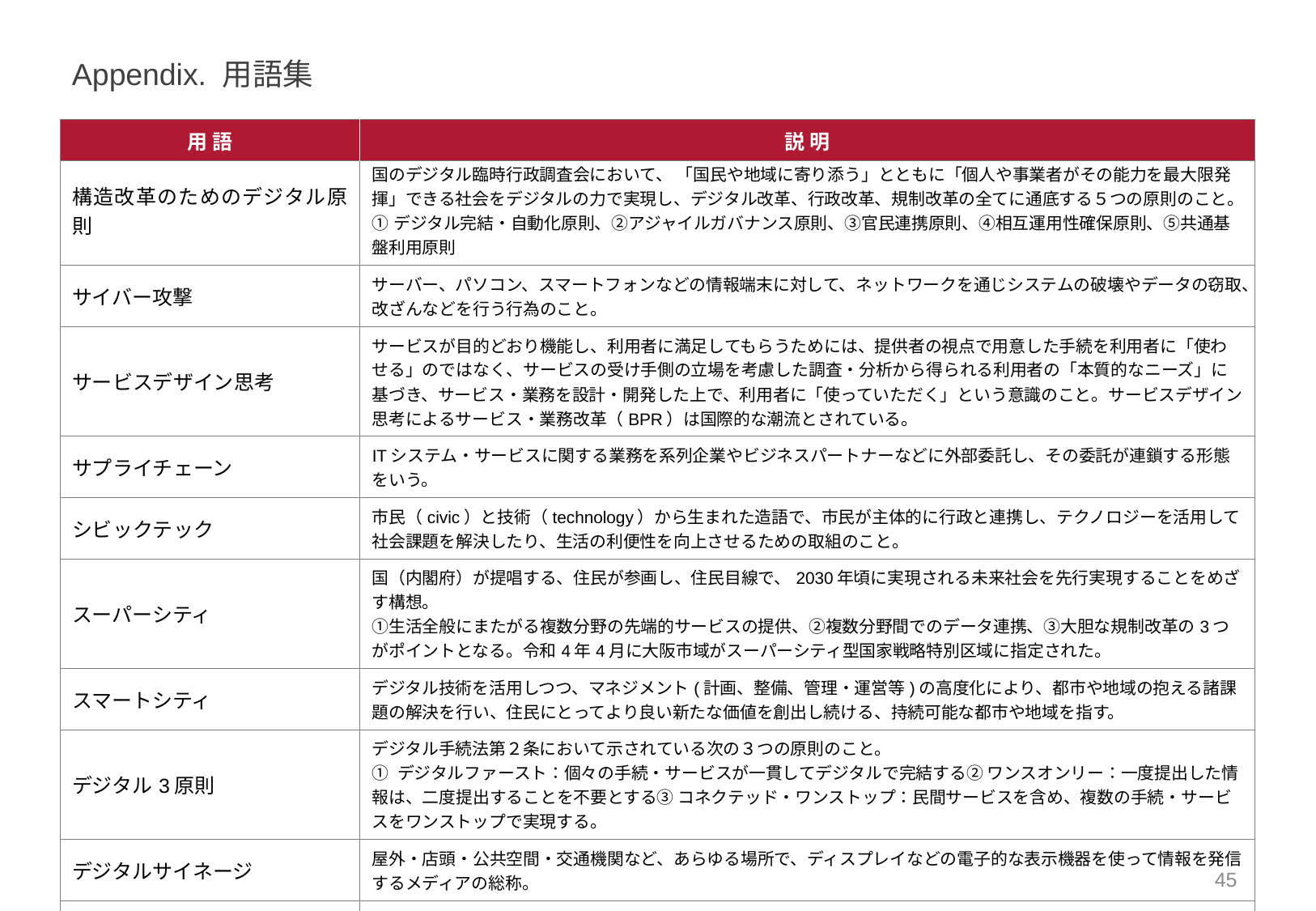

Appendix. 用語集
| 用語 | 説明 |
| --- | --- |
| 構造改革のためのデジタル原則 | 国のデジタル臨時行政調査会において、 「国民や地域に寄り添う」とともに「個人や事業者がその能力を最大限発揮」できる社会をデジタルの力で実現し、デジタル改革、行政改革、規制改革の全てに通底する５つの原則のこと。 ①デジタル完結・自動化原則、②アジャイルガバナンス原則、③官民連携原則、④相互運用性確保原則、⑤共通基盤利用原則 |
| --- | --- |
| サイバー攻撃 | サーバー、パソコン、スマートフォンなどの情報端末に対して、ネットワークを通じシステムの破壊やデータの窃取、改ざんなどを行う行為のこと。 |
| サービスデザイン思考 | サービスが目的どおり機能し、利用者に満足してもらうためには、提供者の視点で用意した手続を利用者に「使わせる」のではなく、サービスの受け手側の立場を考慮した調査・分析から得られる利用者の「本質的なニーズ」に基づき、サービス・業務を設計・開発した上で、利用者に「使っていただく」という意識のこと。サービスデザイン思考によるサービス・業務改革（BPR）は国際的な潮流とされている。 |
| サプライチェーン | ITシステム・サービスに関する業務を系列企業やビジネスパートナーなどに外部委託し、その委託が連鎖する形態をいう。 |
| シビックテック | 市民（civic）と技術（technology）から生まれた造語で、市民が主体的に行政と連携し、テクノロジーを活用して社会課題を解決したり、生活の利便性を向上させるための取組のこと。 |
| スーパーシティ | 国（内閣府）が提唱する、住民が参画し、住民目線で、2030年頃に実現される未来社会を先行実現することをめざす構想。 ①生活全般にまたがる複数分野の先端的サービスの提供、②複数分野間でのデータ連携、③大胆な規制改革の3つがポイントとなる。令和4年4月に大阪市域がスーパーシティ型国家戦略特別区域に指定された。 |
| スマートシティ | デジタル技術を活用しつつ、マネジメント(計画、整備、管理・運営等)の高度化により、都市や地域の抱える諸課題の解決を行い、住民にとってより良い新たな価値を創出し続ける、持続可能な都市や地域を指す。 |
| デジタル3原則 | デジタル手続法第２条において示されている次の３つの原則のこと。 ① デジタルファースト：個々の手続・サービスが一貫してデジタルで完結する② ワンスオンリー：一度提出した情報は、二度提出することを不要とする③ コネクテッド・ワンストップ：民間サービスを含め、複数の手続・サービスをワンストップで実現する。 |
| デジタルサイネージ | 屋外・店頭・公共空間・交通機関など、あらゆる場所で、ディスプレイなどの電子的な表示機器を使って情報を発信するメディアの総称。 |
| デジタルツイン | 現実世界の環境から収集したデータを使い、仮想空間上に同じ環境をあたかも双子のように再現する技術のこと。 |
45